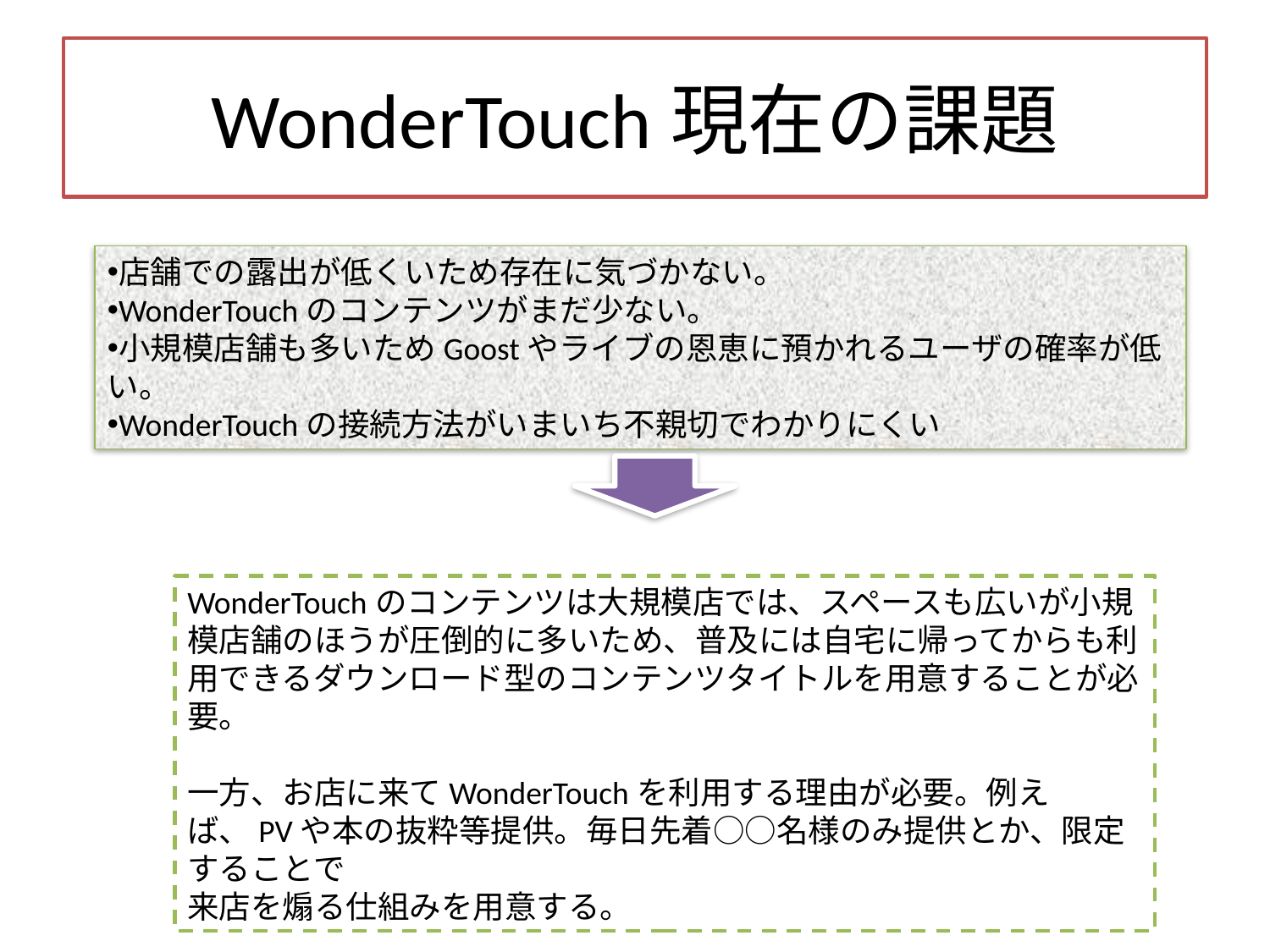

# WonderTouch現在の課題
店舗での露出が低くいため存在に気づかない。
WonderTouchのコンテンツがまだ少ない。
小規模店舗も多いためGoostやライブの恩恵に預かれるユーザの確率が低い。
WonderTouchの接続方法がいまいち不親切でわかりにくい

WonderTouchのコンテンツは大規模店では、スペースも広いが小規模店舗のほうが圧倒的に多いため、普及には自宅に帰ってからも利用できるダウンロード型のコンテンツタイトルを用意することが必要。

一方、お店に来てWonderTouchを利用する理由が必要。例えば、PVや本の抜粋等提供。毎日先着○○名様のみ提供とか、限定することで
来店を煽る仕組みを用意する。